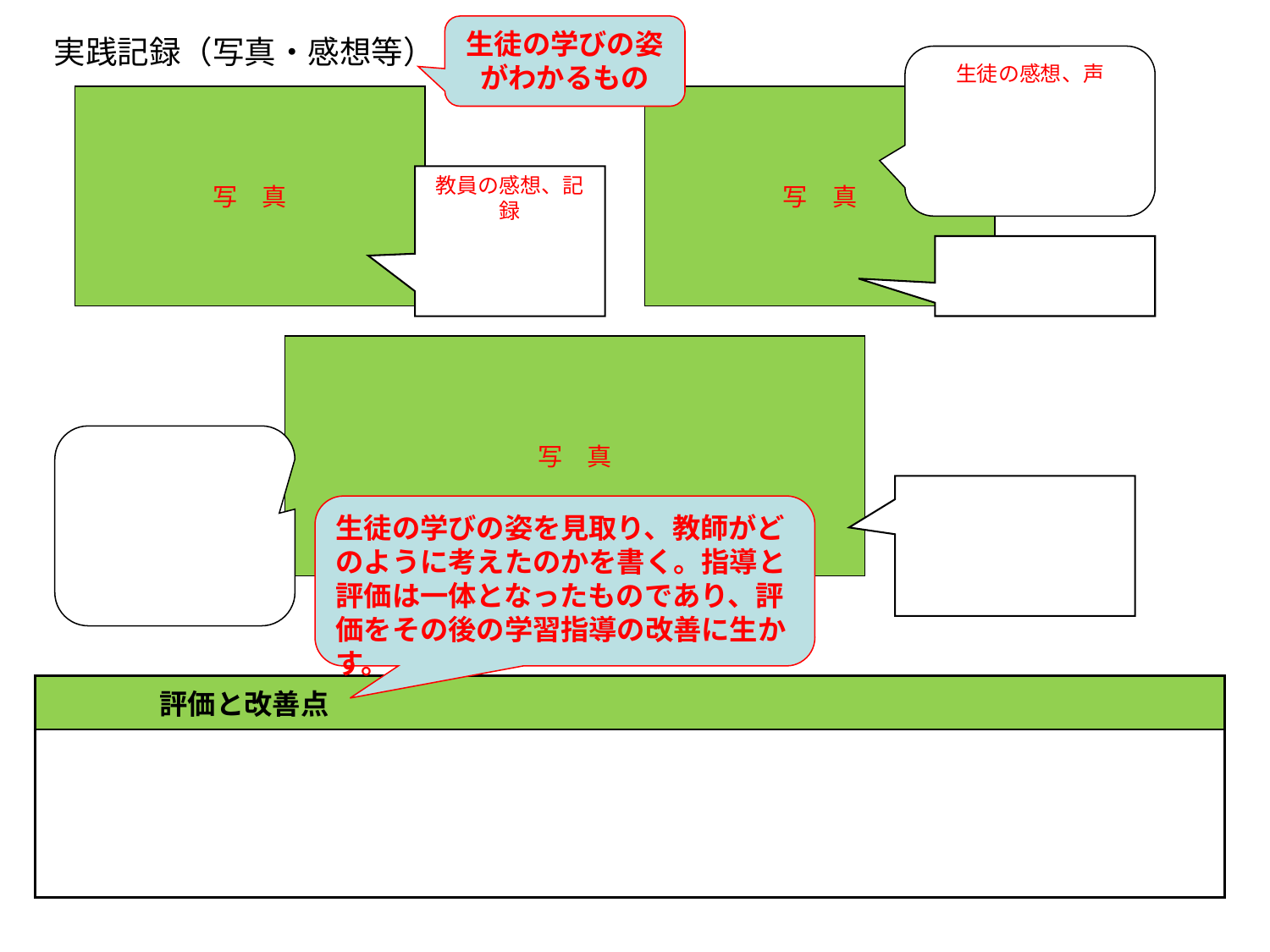

生徒の学びの姿がわかるもの
実践記録（写真・感想等）
生徒の感想、声
写　真
写　真
教員の感想、記録

写　真

生徒の学びの姿を見取り、教師がどのように考えたのかを書く。指導と評価は一体となったものであり、評価をその後の学習指導の改善に生かす。
| 評価と改善点 |
| --- |
|  |